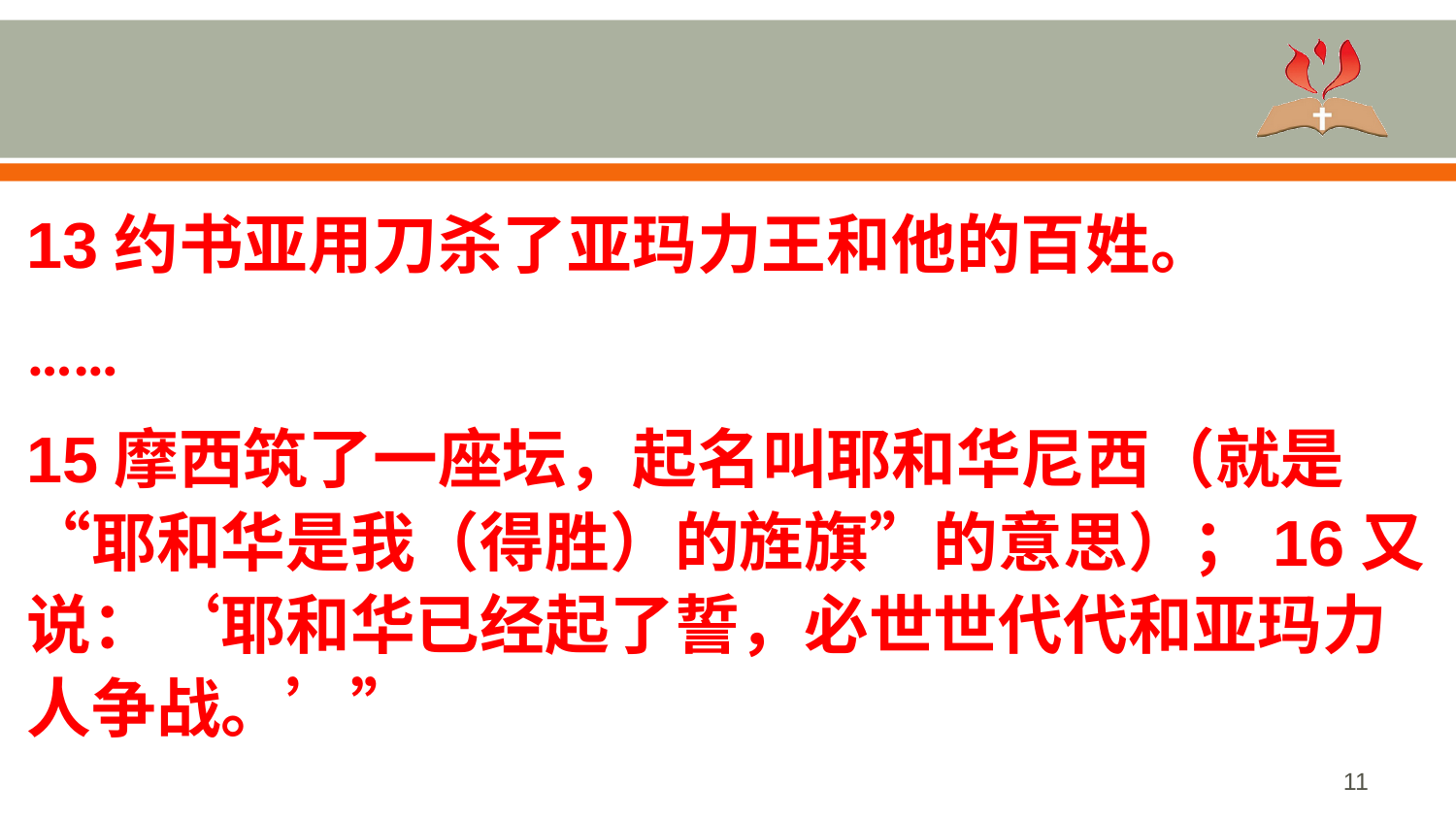

13约书亚用刀杀了亚玛力王和他的百姓。
……
15摩西筑了一座坛，起名叫耶和华尼西（就是“耶和华是我（得胜）的旌旗”的意思）；16又说：‘耶和华已经起了誓，必世世代代和亚玛力人争战。’”

11